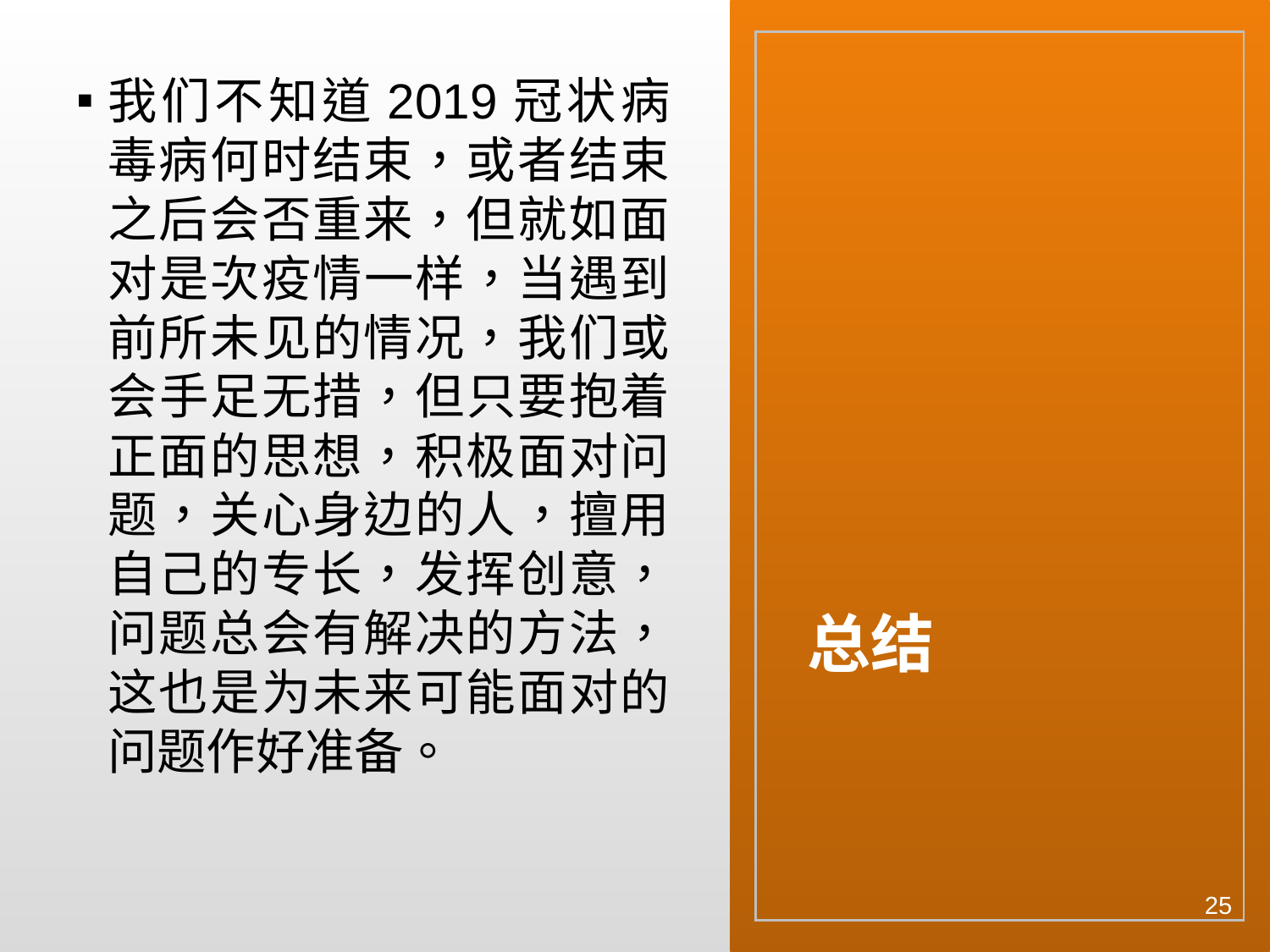

我们不知道2019冠状病毒病何时结束，或者结束之后会否重来，但就如面对是次疫情一样，当遇到前所未见的情况，我们或会手足无措，但只要抱着正面的思想，积极面对问题，关心身边的人，擅用自己的专长，发挥创意，问题总会有解决的方法，这也是为未来可能面对的问题作好准备。
# 总结

25